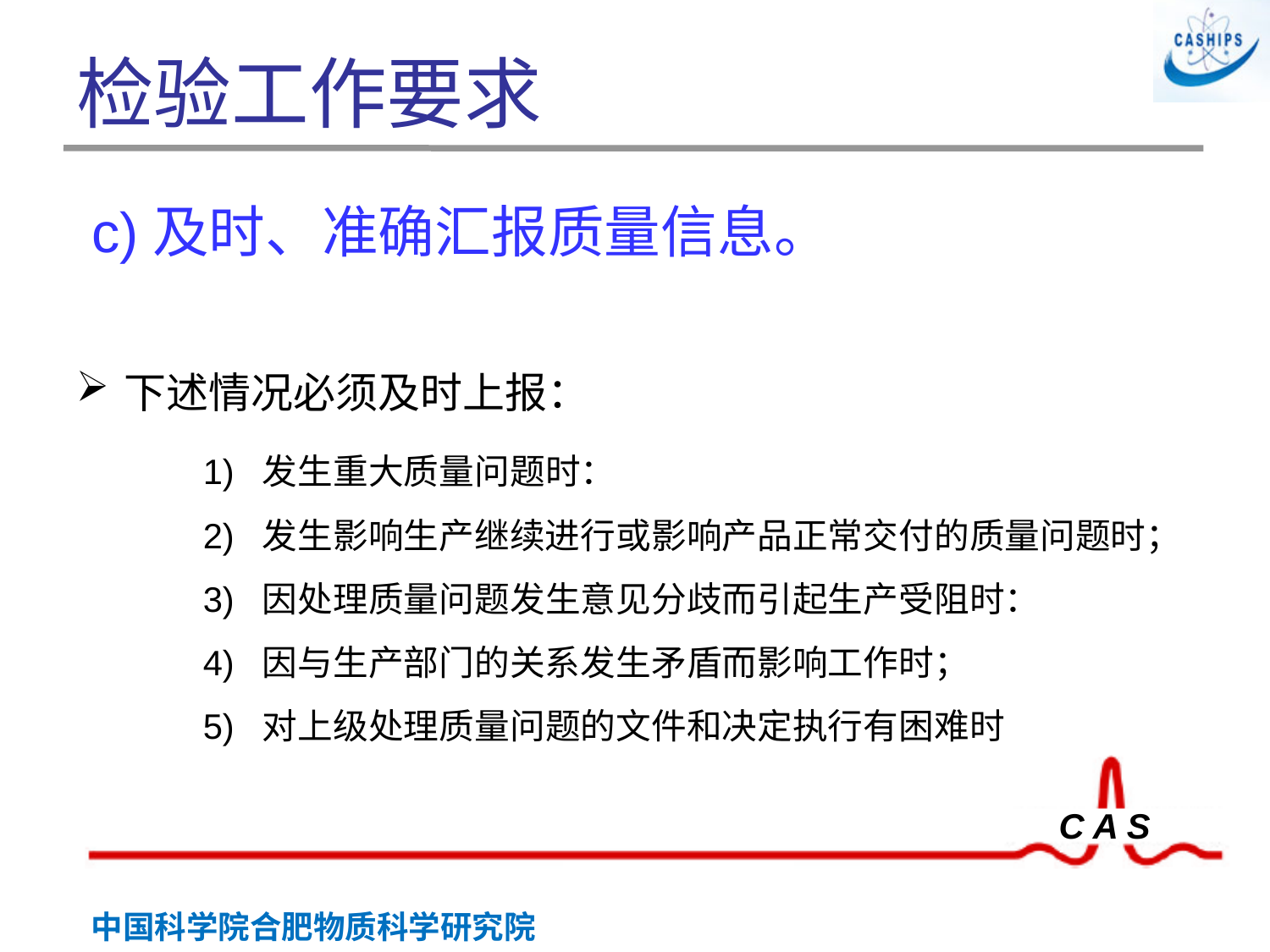

# 检验工作要求
 c)及时、准确汇报质量信息。

下述情况必须及时上报：
    	1)  发生重大质量问题时：
    	2)  发生影响生产继续进行或影响产品正常交付的质量问题时；
	3)  因处理质量问题发生意见分歧而引起生产受阻时：
	4)  因与生产部门的关系发生矛盾而影响工作时；
	5)  对上级处理质量问题的文件和决定执行有困难时